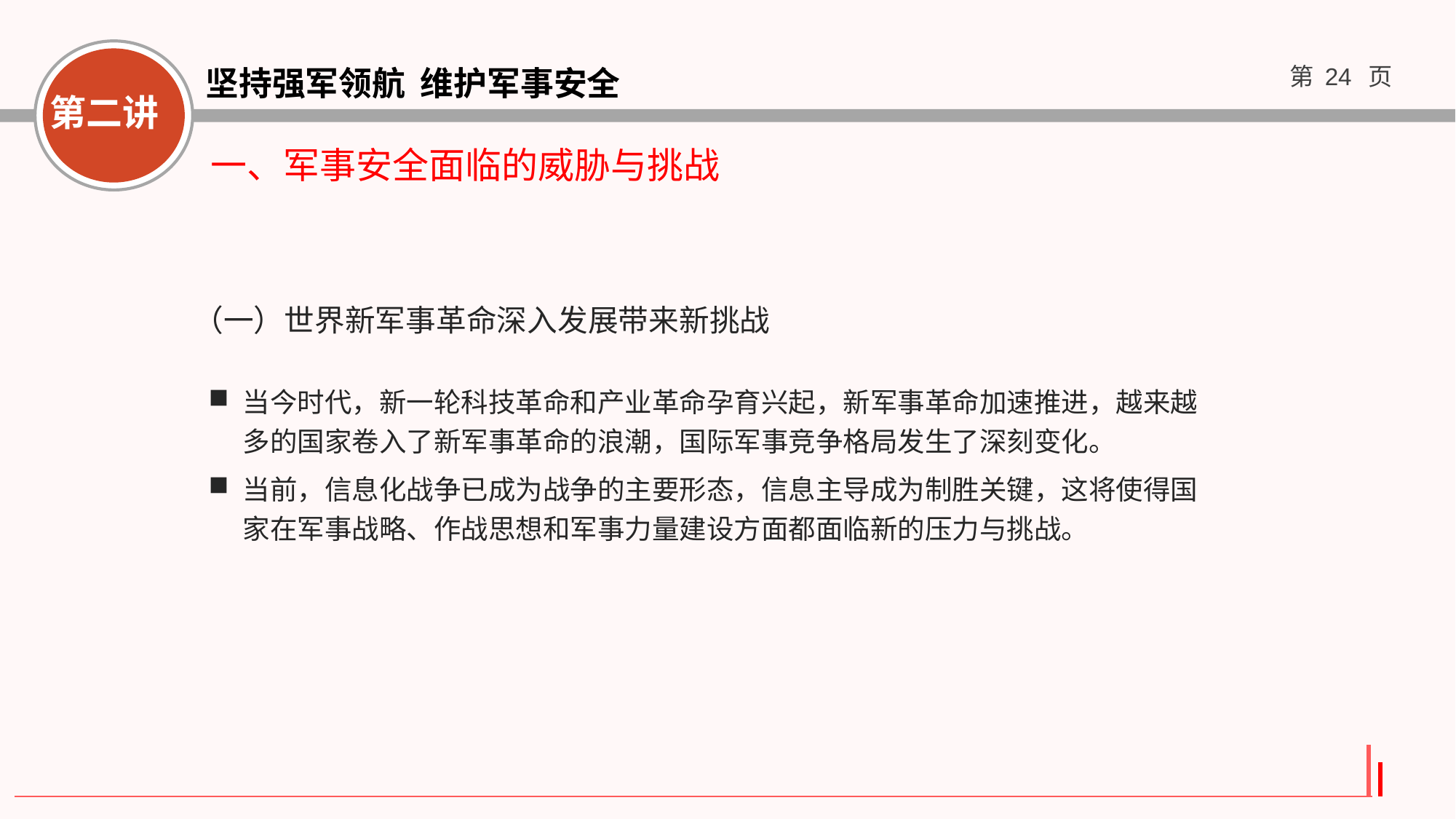

一、军事安全面临的威胁与挑战
（一）世界新军事革命深入发展带来新挑战
当今时代，新一轮科技革命和产业革命孕育兴起，新军事革命加速推进，越来越多的国家卷入了新军事革命的浪潮，国际军事竞争格局发生了深刻变化。
当前，信息化战争已成为战争的主要形态，信息主导成为制胜关键，这将使得国家在军事战略、作战思想和军事力量建设方面都面临新的压力与挑战。